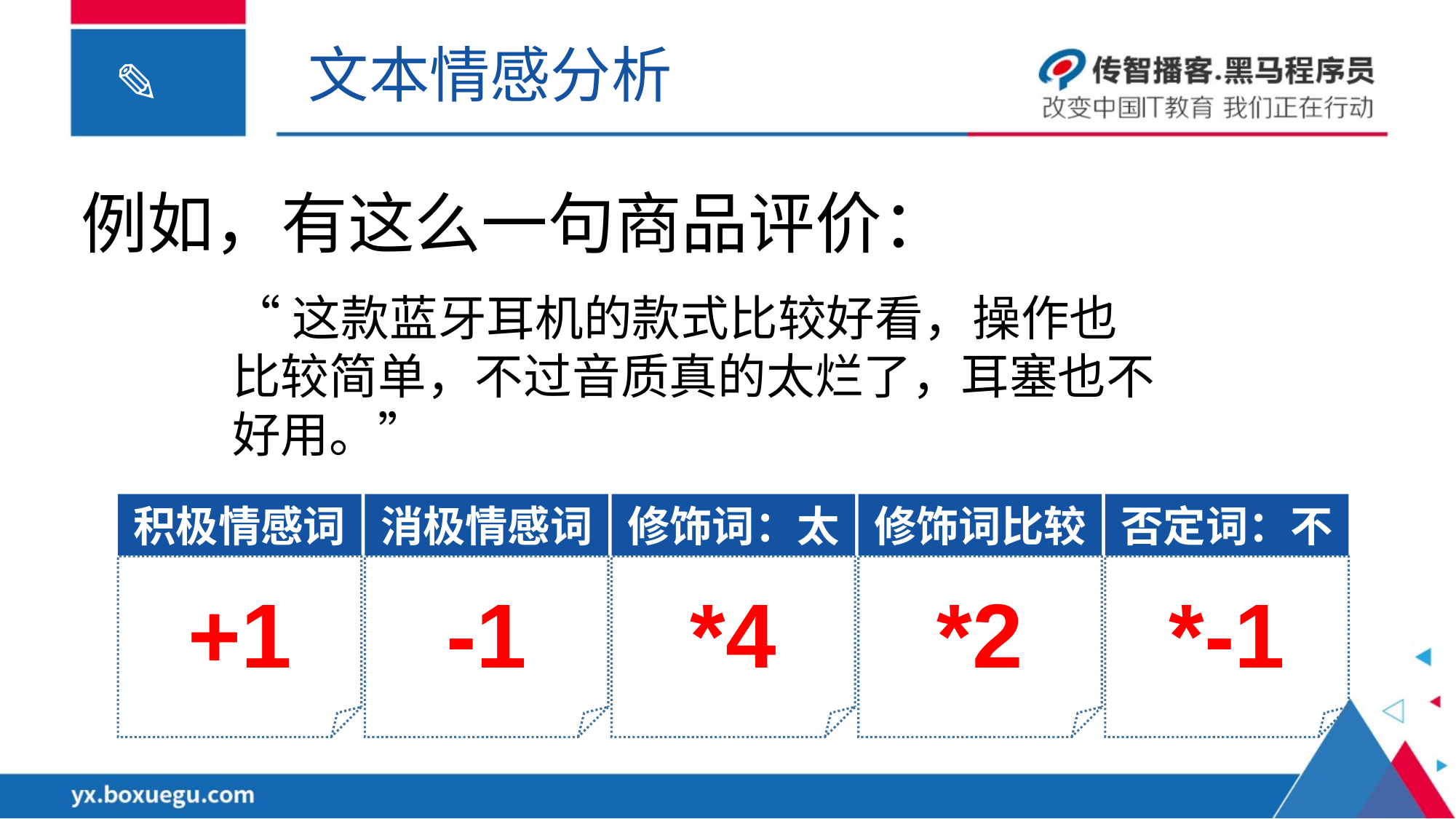

文本情感分析
例如，有这么一句商品评价：
“这款蓝牙耳机的款式比较好看，操作也比较简单，不过音质真的太烂了，耳塞也不好用。”
积极情感词
+1
消极情感词
-1
修饰词：太
*4
修饰词比较
*2
否定词：不
*-1